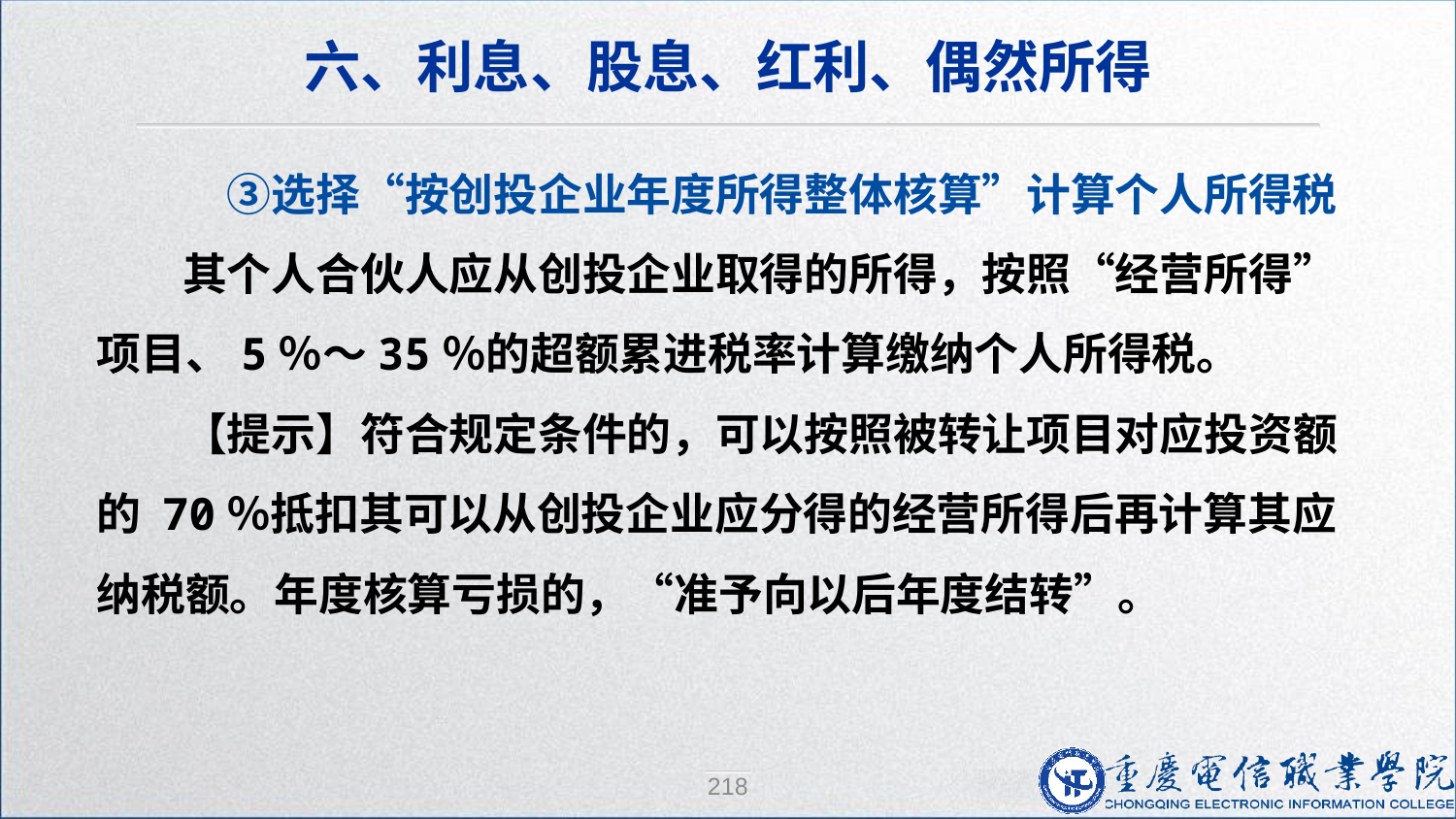

六、利息、股息、红利、偶然所得
　③选择“按创投企业年度所得整体核算”计算个人所得税
其个人合伙人应从创投企业取得的所得，按照“经营所得”项目、5％～35％的超额累进税率计算缴纳个人所得税。
【提示】符合规定条件的，可以按照被转让项目对应投资额的 70％抵扣其可以从创投企业应分得的经营所得后再计算其应纳税额。年度核算亏损的，“准予向以后年度结转”。
218